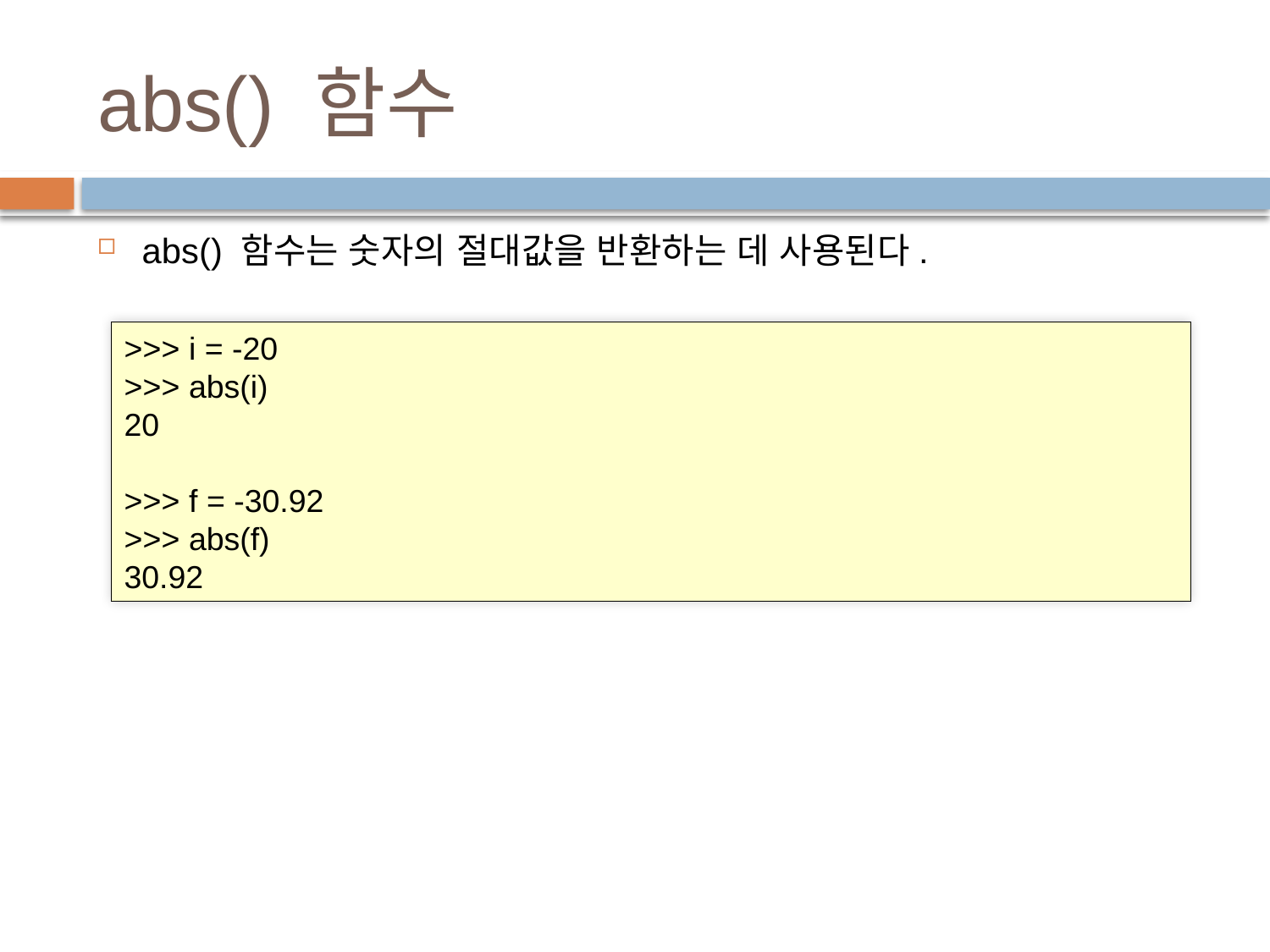

# abs() 함수
abs() 함수는 숫자의 절대값을 반환하는 데 사용된다.

>>> i = -20
>>> abs(i)
20

>>> f = -30.92
>>> abs(f)
30.92